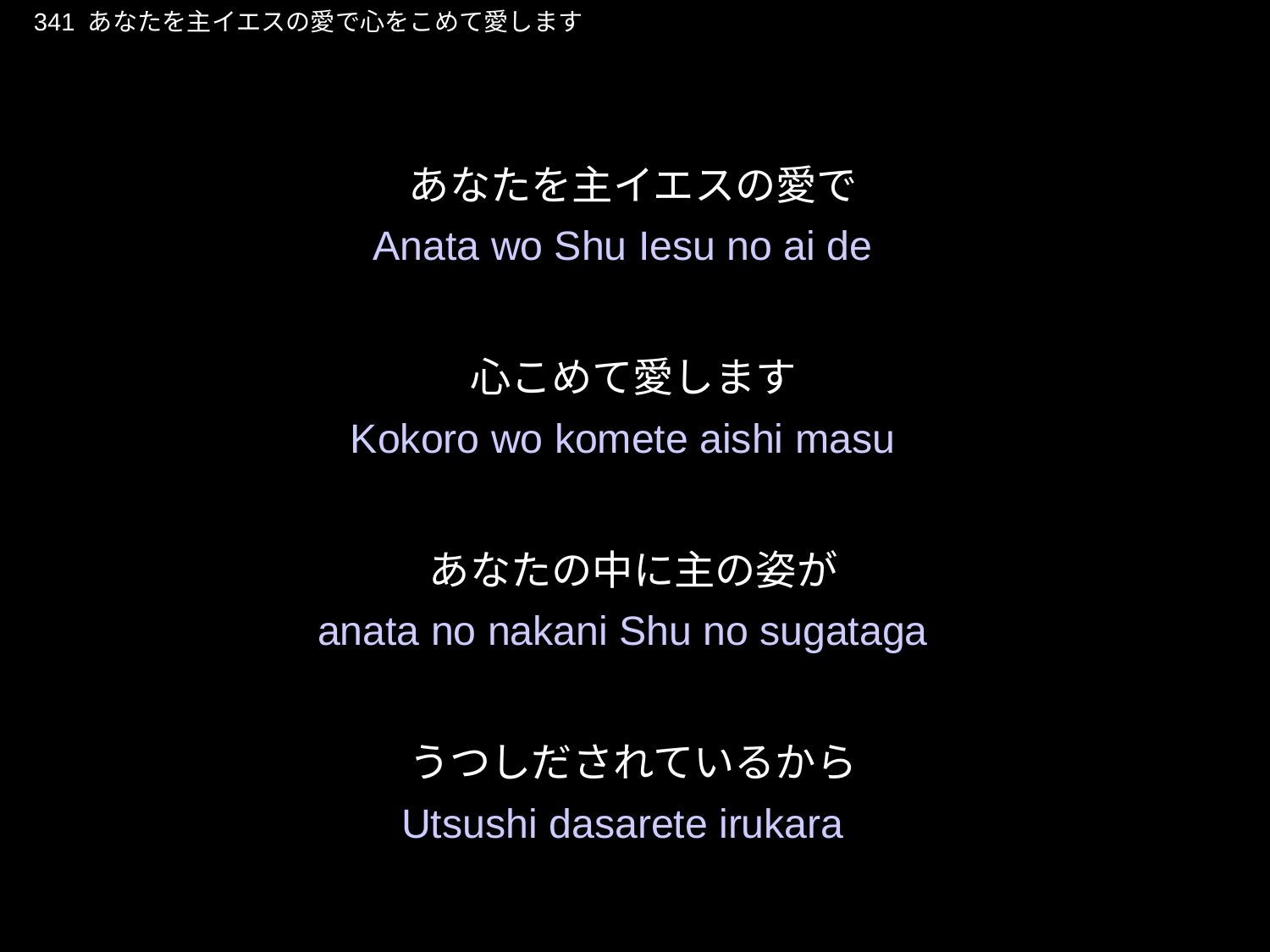

あなたをしゅいえすのあいでこころをこめてあいします
★P
341 あなたを主イエスの愛で心をこめて愛します
★２
あなたを主イエスの愛で

心こめて愛します

あなたの中に主の姿が

うつしだされているから
Anata wo Shu Iesu no ai de

Kokoro wo komete aishi masu

anata no nakani Shu no sugataga

Utsushi dasarete irukara